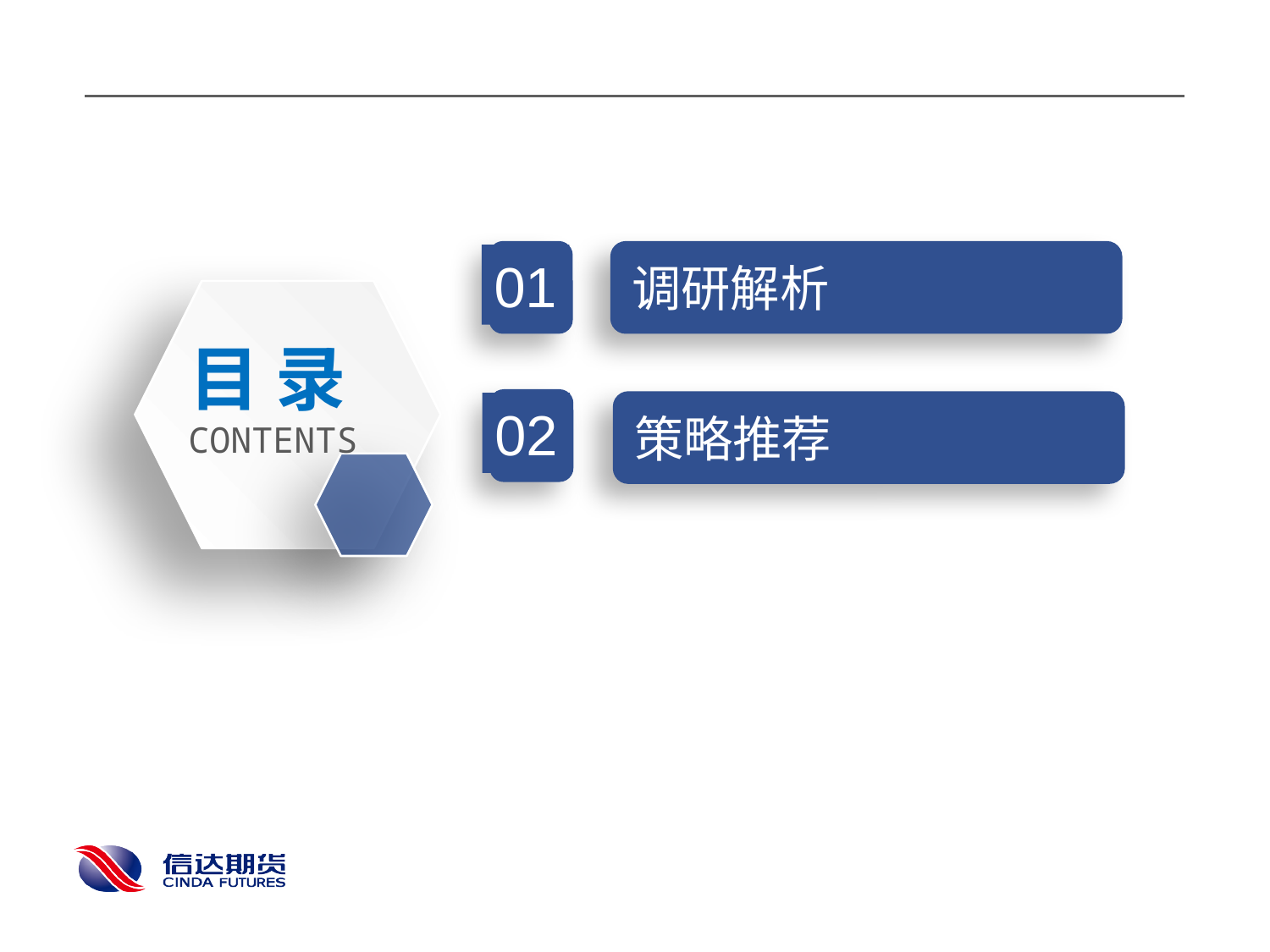

01
调研解析

目 录

02
策略推荐
CONTENTS